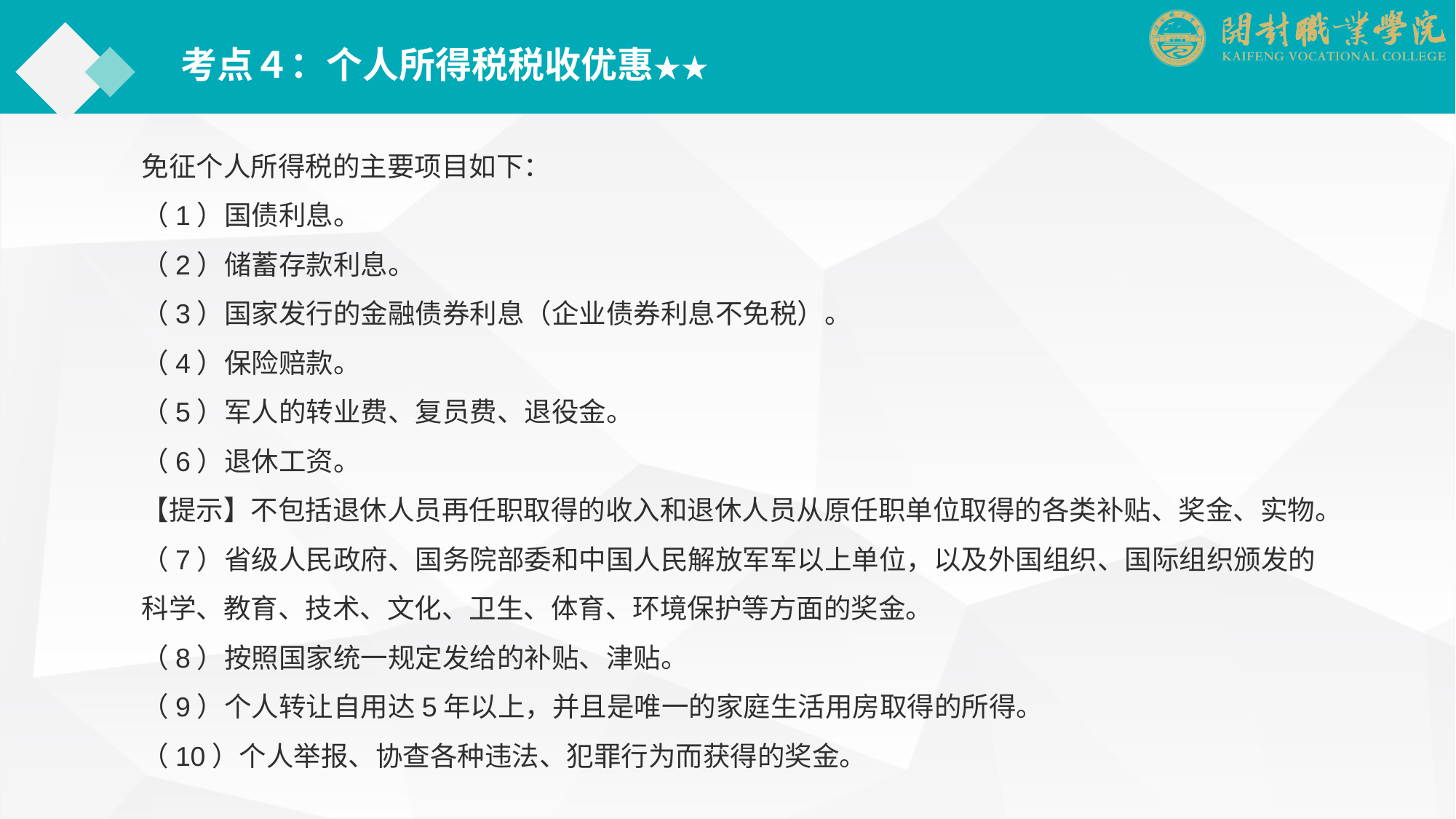

考点４：个人所得税税收优惠★★
免征个人所得税的主要项目如下：
（1）国债利息。
（2）储蓄存款利息。
（3）国家发行的金融债券利息（企业债券利息不免税）。
（4）保险赔款。
（5）军人的转业费、复员费、退役金。
（6）退休工资。
【提示】不包括退休人员再任职取得的收入和退休人员从原任职单位取得的各类补贴、奖金、实物。
（7）省级人民政府、国务院部委和中国人民解放军军以上单位，以及外国组织、国际组织颁发的科学、教育、技术、文化、卫生、体育、环境保护等方面的奖金。
（8）按照国家统一规定发给的补贴、津贴。
（9）个人转让自用达5年以上，并且是唯一的家庭生活用房取得的所得。
（10）个人举报、协查各种违法、犯罪行为而获得的奖金。